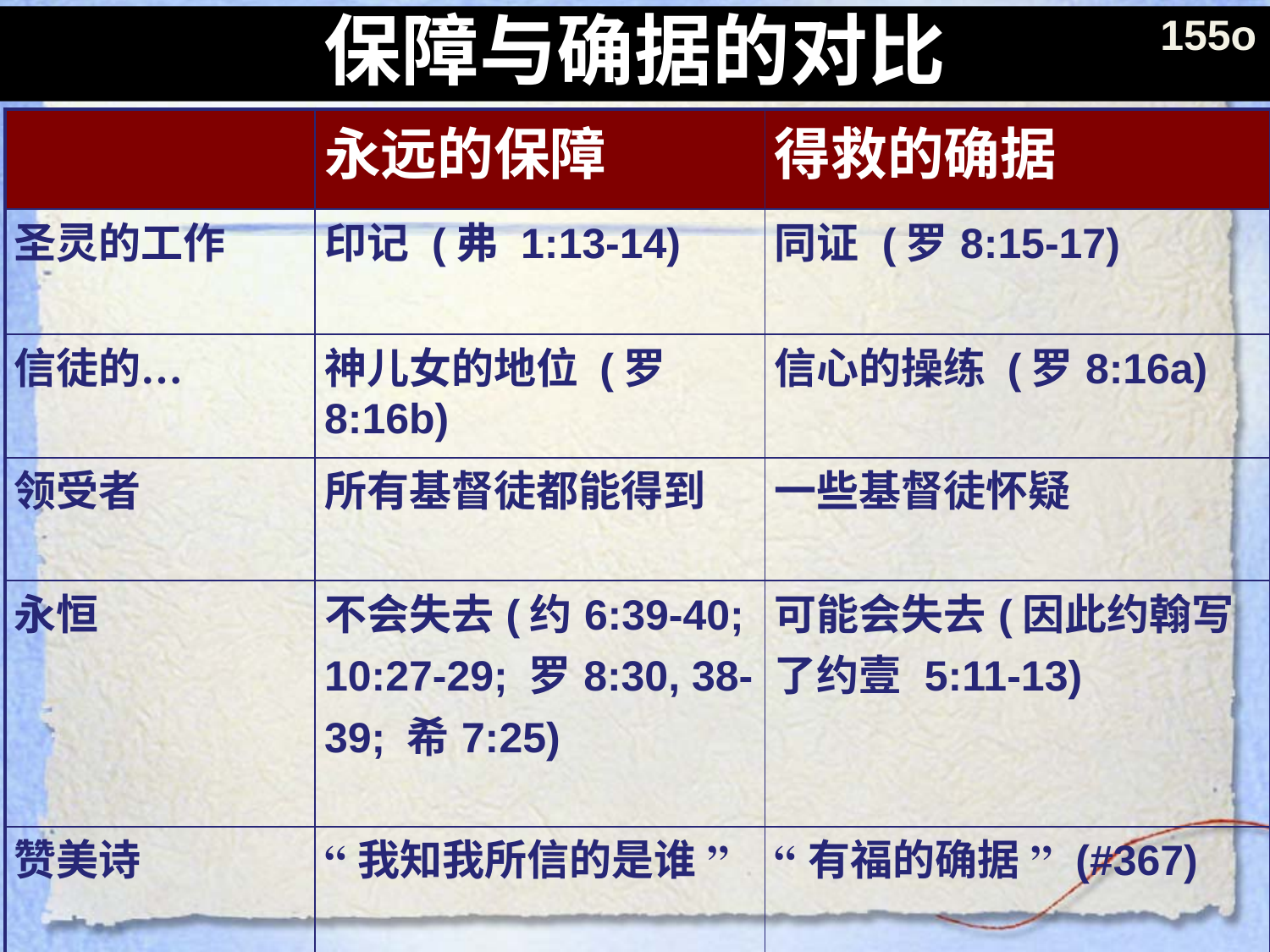

155o
保障与确据的对比
|  | 永远的保障 | 得救的确据 |
| --- | --- | --- |
| 圣灵的工作 | 印记 (弗 1:13-14) | 同证 (罗8:15-17) |
| 信徒的… | 神儿女的地位 (罗8:16b) | 信心的操练 (罗8:16a) |
| 领受者 | 所有基督徒都能得到 | 一些基督徒怀疑 |
| 永恒 | 不会失去(约6:39-40; 10:27-29; 罗8:30, 38-39; 希7:25) | 可能会失去(因此约翰写了约壹 5:11-13) |
| 赞美诗 | “我知我所信的是谁 ” | “有福的确据 ” (#367) |